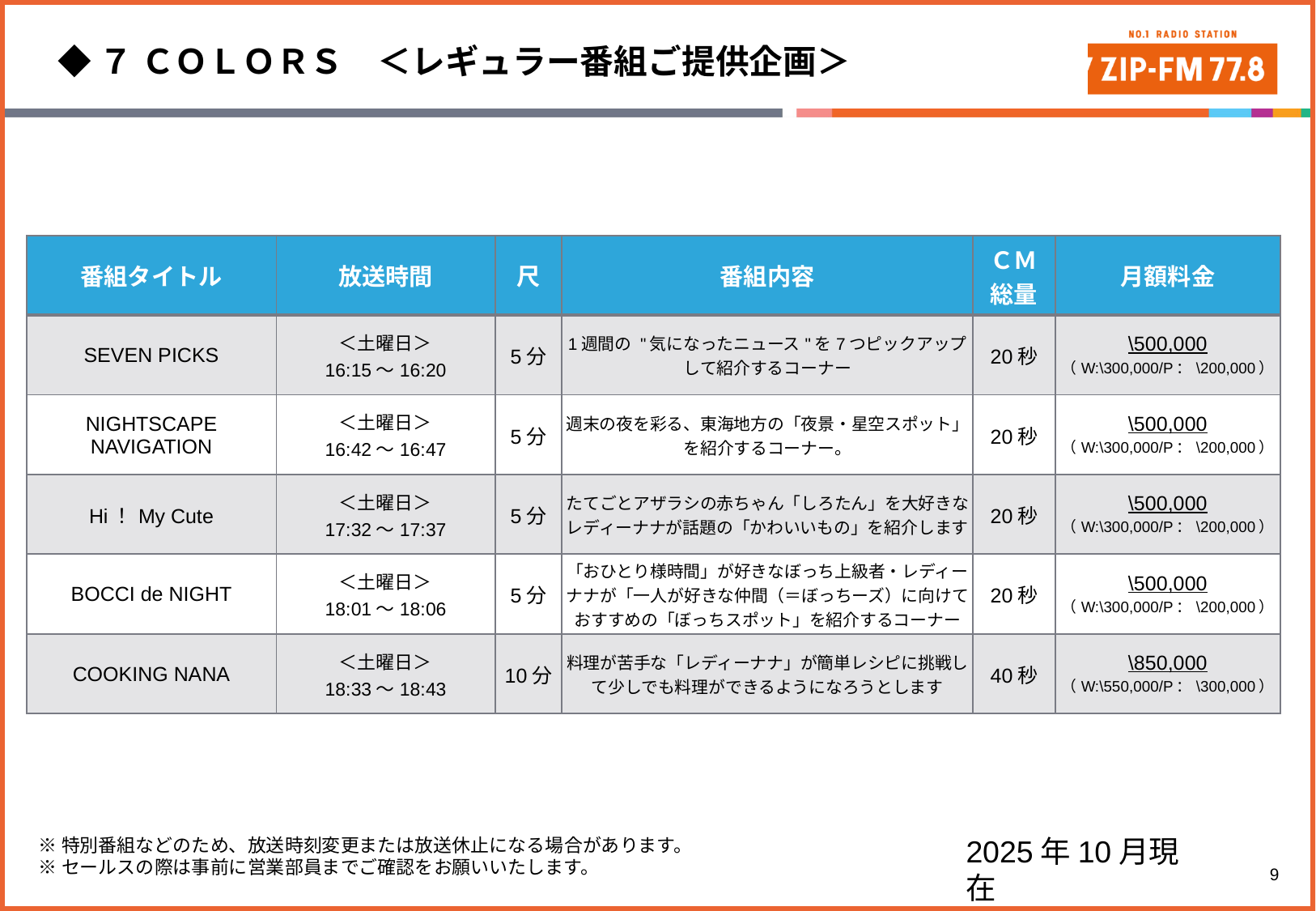

◆７ ＣＯＬＯＲＳ　＜レギュラー番組ご提供企画＞
| 番組タイトル | 放送時間 | 尺 | 番組内容 | ＣＭ総量 | 月額料金 |
| --- | --- | --- | --- | --- | --- |
| SEVEN PICKS | ＜土曜日＞ 16:15～16:20 | 5分 | 1週間の "気になったニュース"を7つピックアップして紹介するコーナー | 20秒 | \500,000 （W:\300,000/P：\200,000） |
| NIGHTSCAPE NAVIGATION | ＜土曜日＞ 16:42～16:47 | 5分 | 週末の夜を彩る、東海地方の「夜景・星空スポット」を紹介するコーナー。 | 20秒 | \500,000 （W:\300,000/P：\200,000） |
| Hi！My Cute | ＜土曜日＞ 17:32～17:37 | 5分 | たてごとアザラシの赤ちゃん「しろたん」を大好きなレディーナナが話題の「かわいいもの」を紹介します | 20秒 | \500,000 （W:\300,000/P：\200,000） |
| BOCCI de NIGHT | ＜土曜日＞ 18:01～18:06 | 5分 | 「おひとり様時間」が好きなぼっち上級者・レディーナナが「一人が好きな仲間（＝ぼっちーズ）に向けておすすめの「ぼっちスポット」を紹介するコーナー | 20秒 | \500,000 （W:\300,000/P：\200,000） |
| COOKING NANA | ＜土曜日＞ 18:33～18:43 | 10分 | 料理が苦手な「レディーナナ」が簡単レシピに挑戦して少しでも料理ができるようになろうとします | 40秒 | \850,000 （W:\550,000/P：\300,000） |
2025年10月現在
※特別番組などのため、放送時刻変更または放送休止になる場合があります。
※セールスの際は事前に営業部員までご確認をお願いいたします。